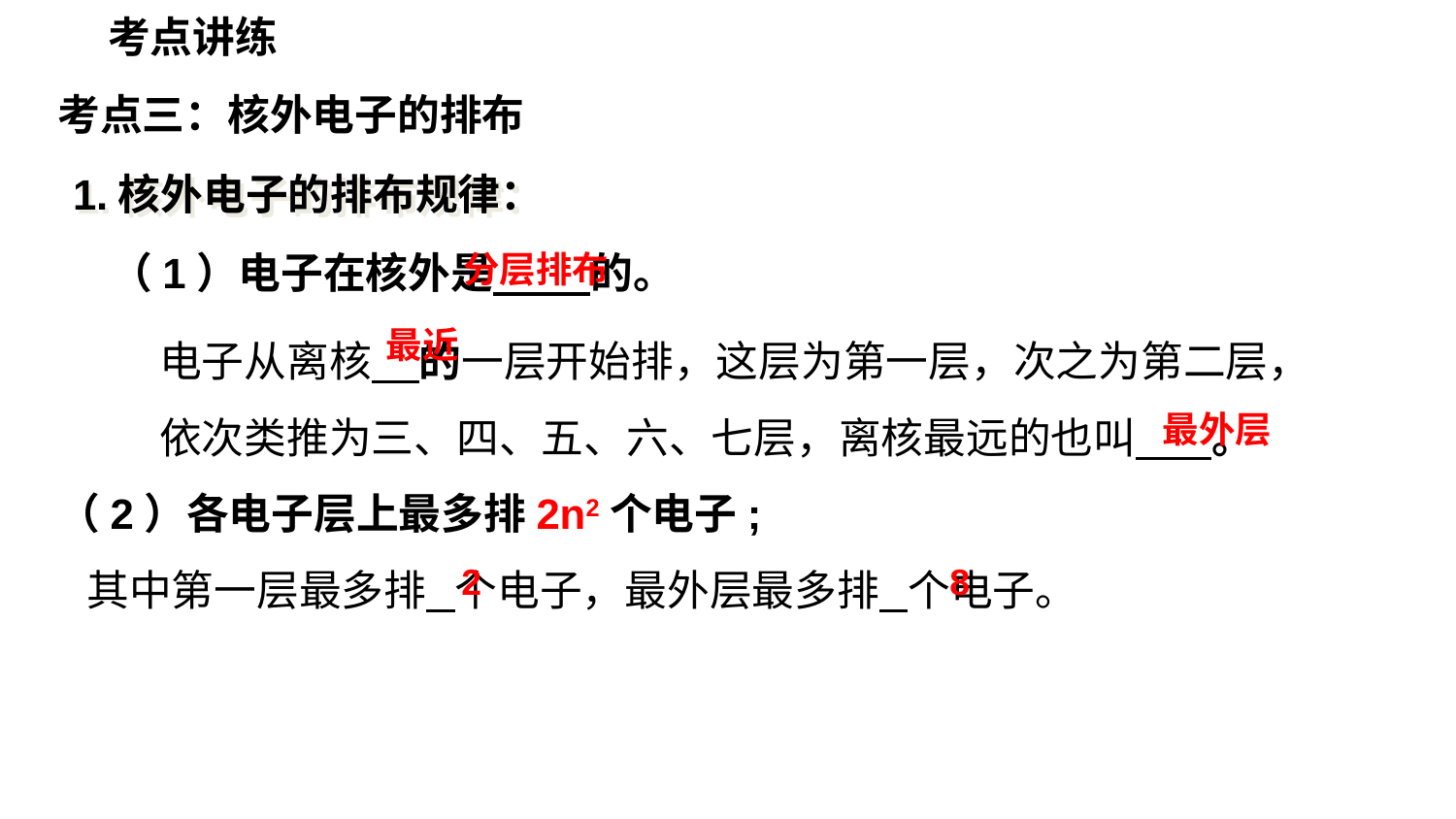

考点讲练
考点三：核外电子的排布
1.核外电子的排布规律：
（1）电子在核外是          的。
分层排布
电子从离核     的一层开始排，这层为第一层，次之为第二层，依次类推为三、四、五、六、七层，离核最远的也叫        。
最近
最外层
（2）各电子层上最多排2n2个电子;
  其中第一层最多排   个电子，最外层最多排   个电子。
2
8